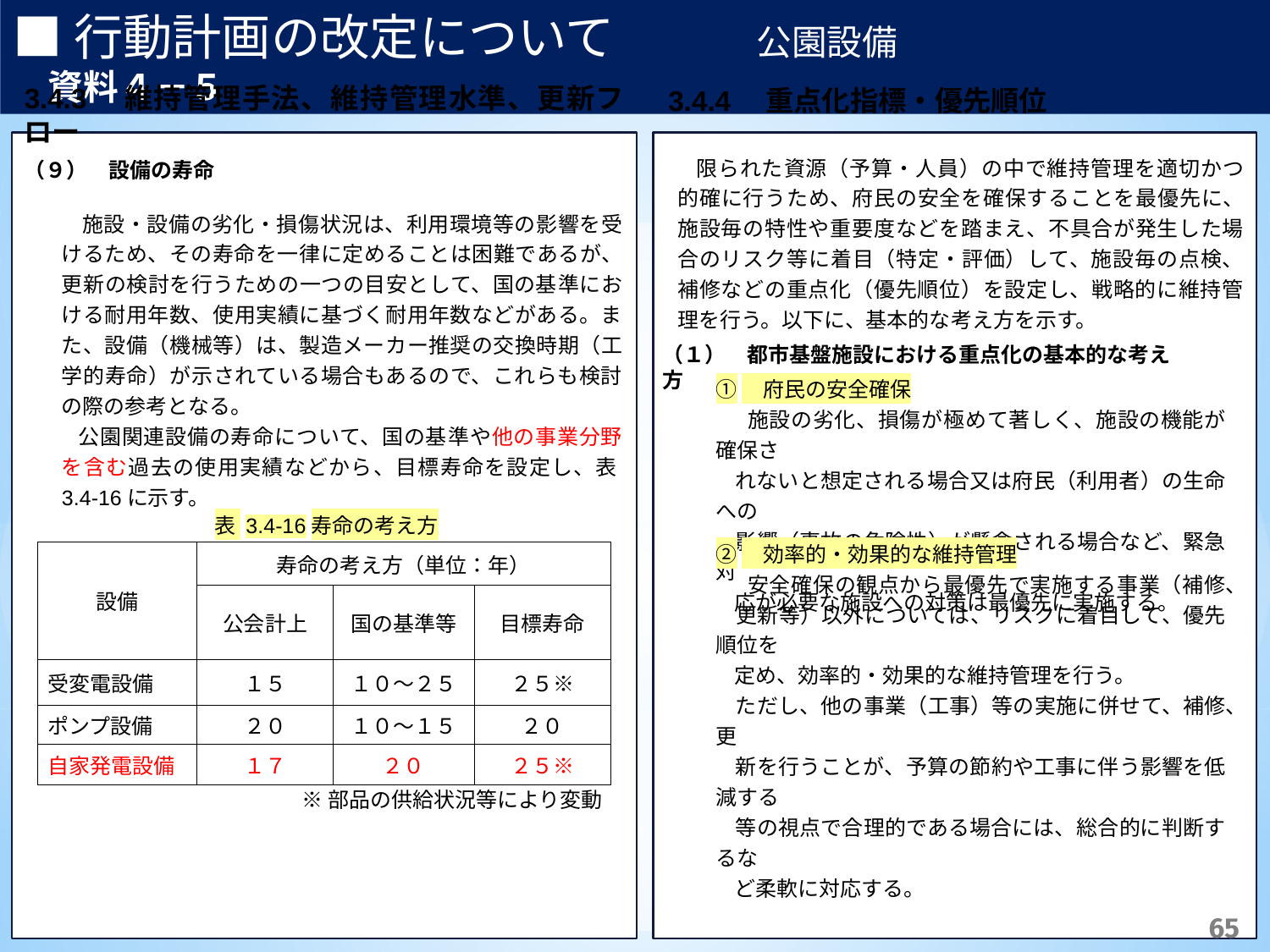

■行動計画の改定について　　　　公園設備　　　　　　　　　　　資料４－５
3.4.3　維持管理手法、維持管理水準、更新フロー
3.4.4　重点化指標・優先順位
(1)　基本的な考え方
【補足】	体制は主に行っている実施主体を記載しており、これによらない場合もある。
※1	日常点検の頻度は当該路線により異なり、交通量2万台/日以上の路線では週2回、それ以外では週1回の頻度で実施。
※2	臨時的に行う緊急点検等は必要に応じて随意実施。

限られた資源（予算・人員）の中で維持管理を適切かつ的確に行うため、府民の安全を確保することを最優先に、施設毎の特性や重要度などを踏まえ、不具合が発生した場合のリスク等に着目（特定・評価）して、施設毎の点検、補修などの重点化（優先順位）を設定し、戦略的に維持管理を行う。以下に、基本的な考え方を示す。
（９）　設備の寿命
   施設・設備の劣化・損傷状況は、利用環境等の影響を受けるため、その寿命を一律に定めることは困難であるが、更新の検討を行うための一つの目安として、国の基準における耐用年数、使用実績に基づく耐用年数などがある。また、設備（機械等）は、製造メーカー推奨の交換時期（工学的寿命）が示されている場合もあるので、これらも検討の際の参考となる。
  公園関連設備の寿命について、国の基準や他の事業分野を含む過去の使用実績などから、目標寿命を設定し、表3.4‐16に示す。
（１）　都市基盤施設における重点化の基本的な考え方
①　府民の安全確保
     施設の劣化、損傷が極めて著しく、施設の機能が確保さ
   れないと想定される場合又は府民（利用者）の生命への
   影響（事故の危険性）が懸念される場合など、緊急対
   応が必要な施設への対策は最優先に実施する。
表 3.4‑16寿命の考え方
②　効率的・効果的な維持管理
     安全確保の観点から最優先で実施する事業（補修、
   更新等）以外については、リスクに着目して、優先順位を
   定め、効率的・効果的な維持管理を行う。
   ただし、他の事業（工事）等の実施に併せて、補修、更
   新を行うことが、予算の節約や工事に伴う影響を低減する
   等の視点で合理的である場合には、総合的に判断するな
   ど柔軟に対応する。
| 設備 | 寿命の考え方（単位：年） |  |  |
| --- | --- | --- | --- |
|  | 公会計上 | 国の基準等 | 目標寿命 |
| 受変電設備 | １５ | １０～２５ | ２５※ |
| ポンプ設備 | ２０ | １０～１５ | ２０ |
| 自家発電設備 | １７ | ２０ | ２５※ |

※部品の供給状況等により変動
65